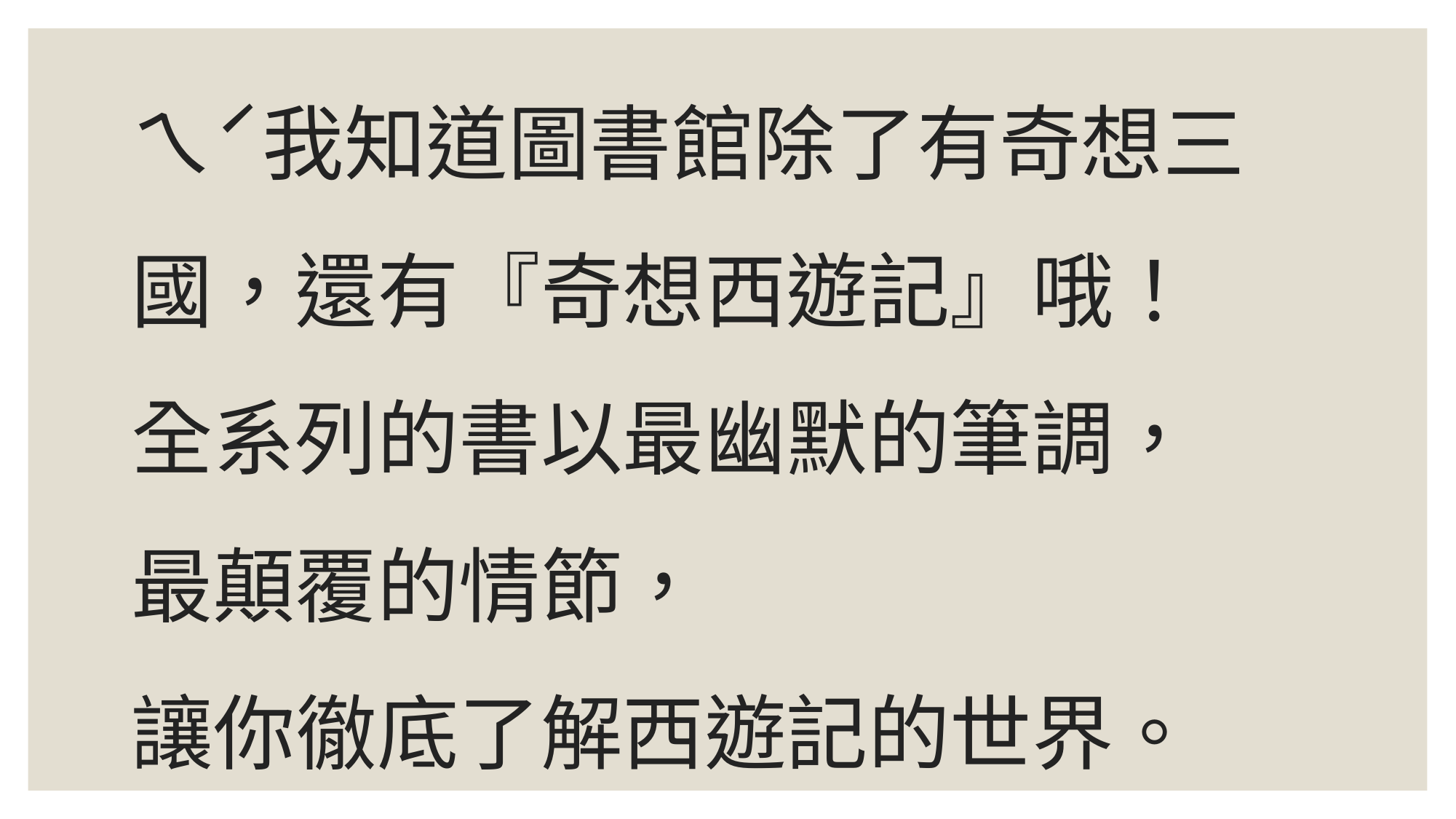

# ㄟˊ我知道圖書館除了有奇想三國，還有『奇想西遊記』哦！ 全系列的書以最幽默的筆調， 最顛覆的情節， 讓你徹底了解西遊記的世界。